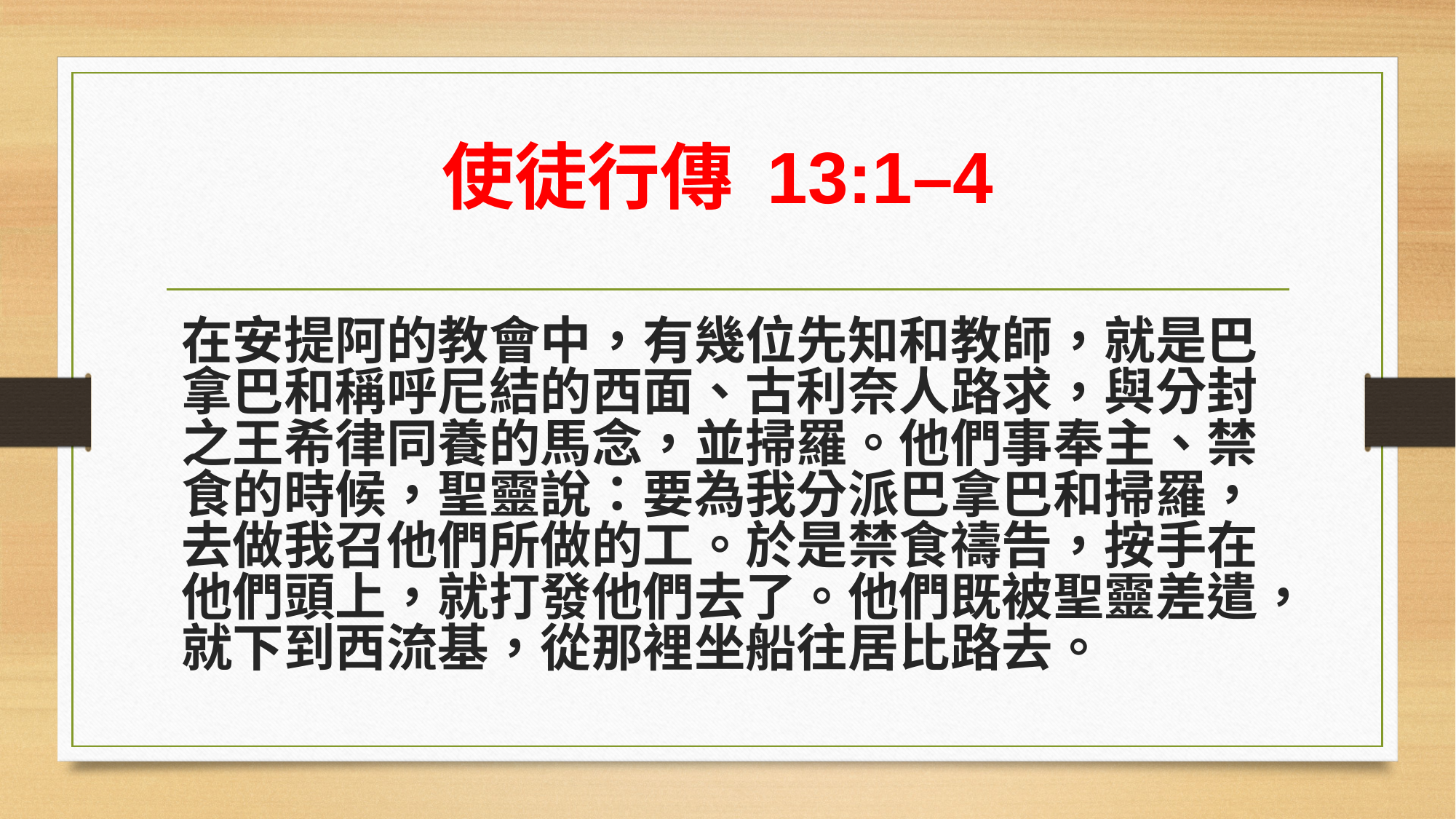

# 使徒行傳 13:1–4
在安提阿的教會中，有幾位先知和教師，就是巴拿巴和稱呼尼結的西面、古利奈人路求，與分封之王希律同養的馬念，並掃羅。他們事奉主、禁食的時候，聖靈說：要為我分派巴拿巴和掃羅，去做我召他們所做的工。於是禁食禱告，按手在他們頭上，就打發他們去了。他們既被聖靈差遣，就下到西流基，從那裡坐船往居比路去。